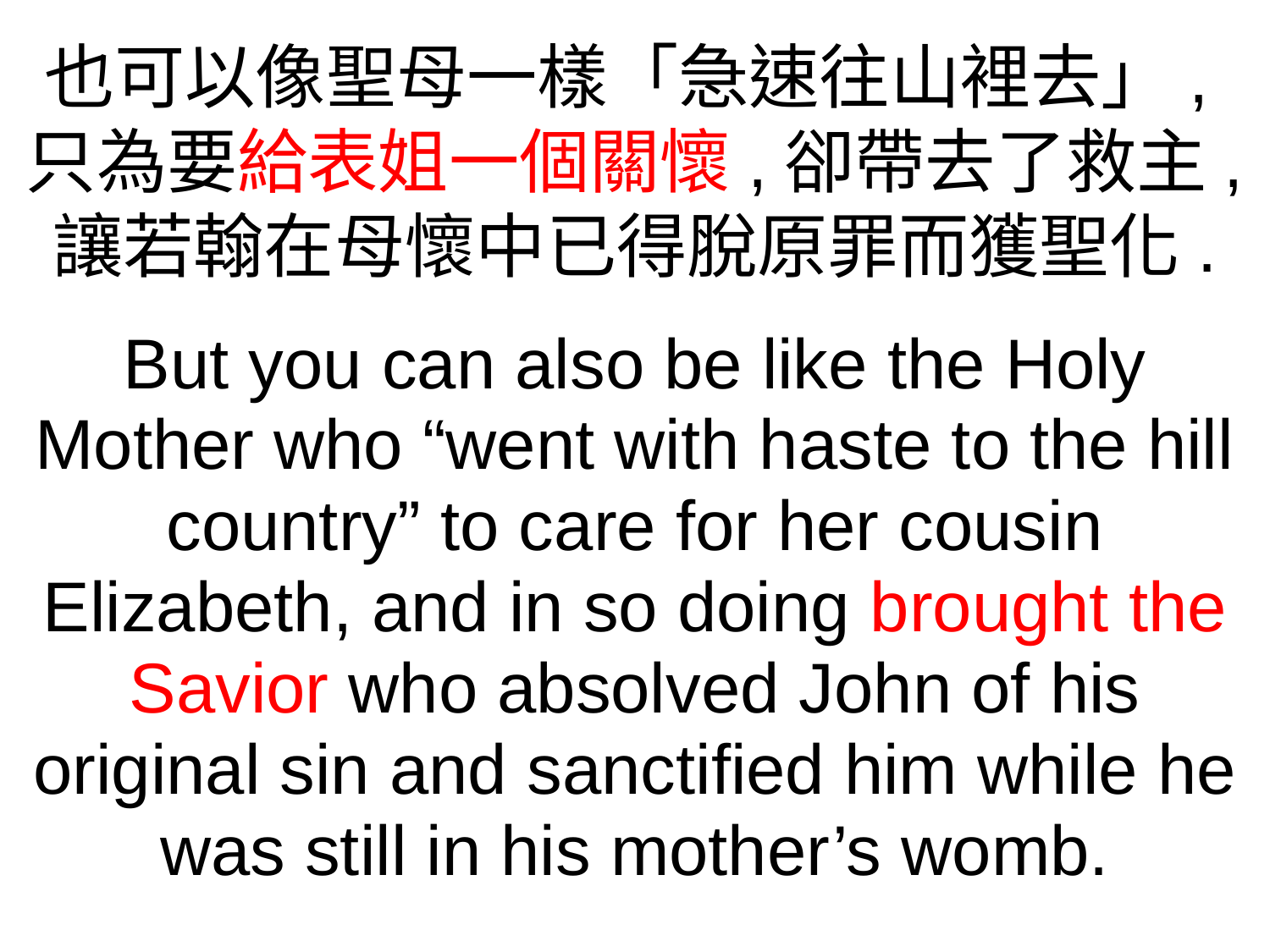

也可以像聖母一樣「急速往山裡去」,只為要給表姐一個關懷,卻帶去了救主,
讓若翰在母懷中已得脫原罪而獲聖化.
But you can also be like the Holy Mother who “went with haste to the hill country” to care for her cousin Elizabeth, and in so doing brought the Savior who absolved John of his original sin and sanctified him while he was still in his mother’s womb.